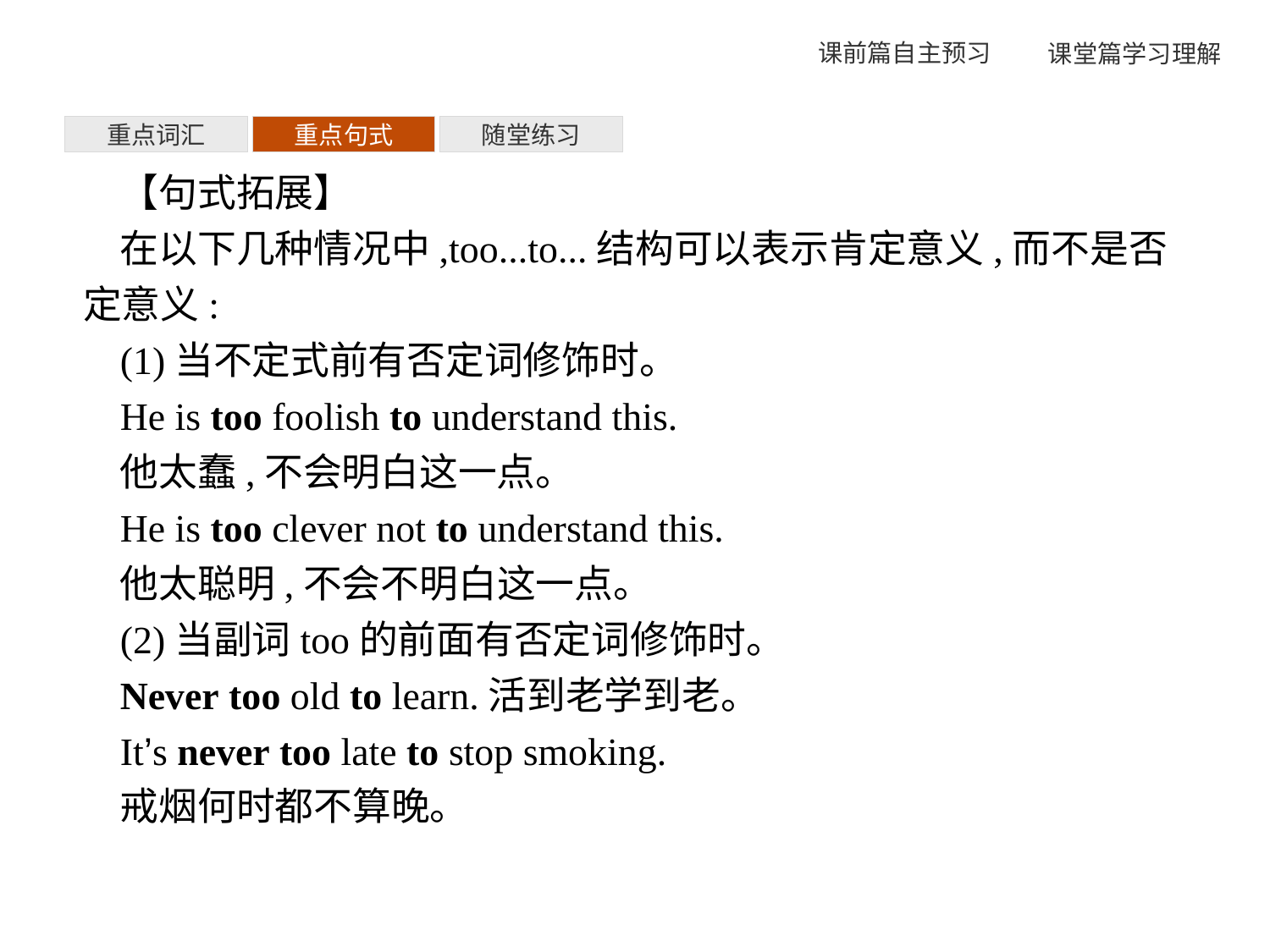

重点词汇
重点句式
随堂练习
【句式拓展】
在以下几种情况中,too...to...结构可以表示肯定意义,而不是否定意义:
(1)当不定式前有否定词修饰时。
He is too foolish to understand this.
他太蠢,不会明白这一点。
He is too clever not to understand this.
他太聪明,不会不明白这一点。
(2)当副词too的前面有否定词修饰时。
Never too old to learn.活到老学到老。
It’s never too late to stop smoking.
戒烟何时都不算晚。